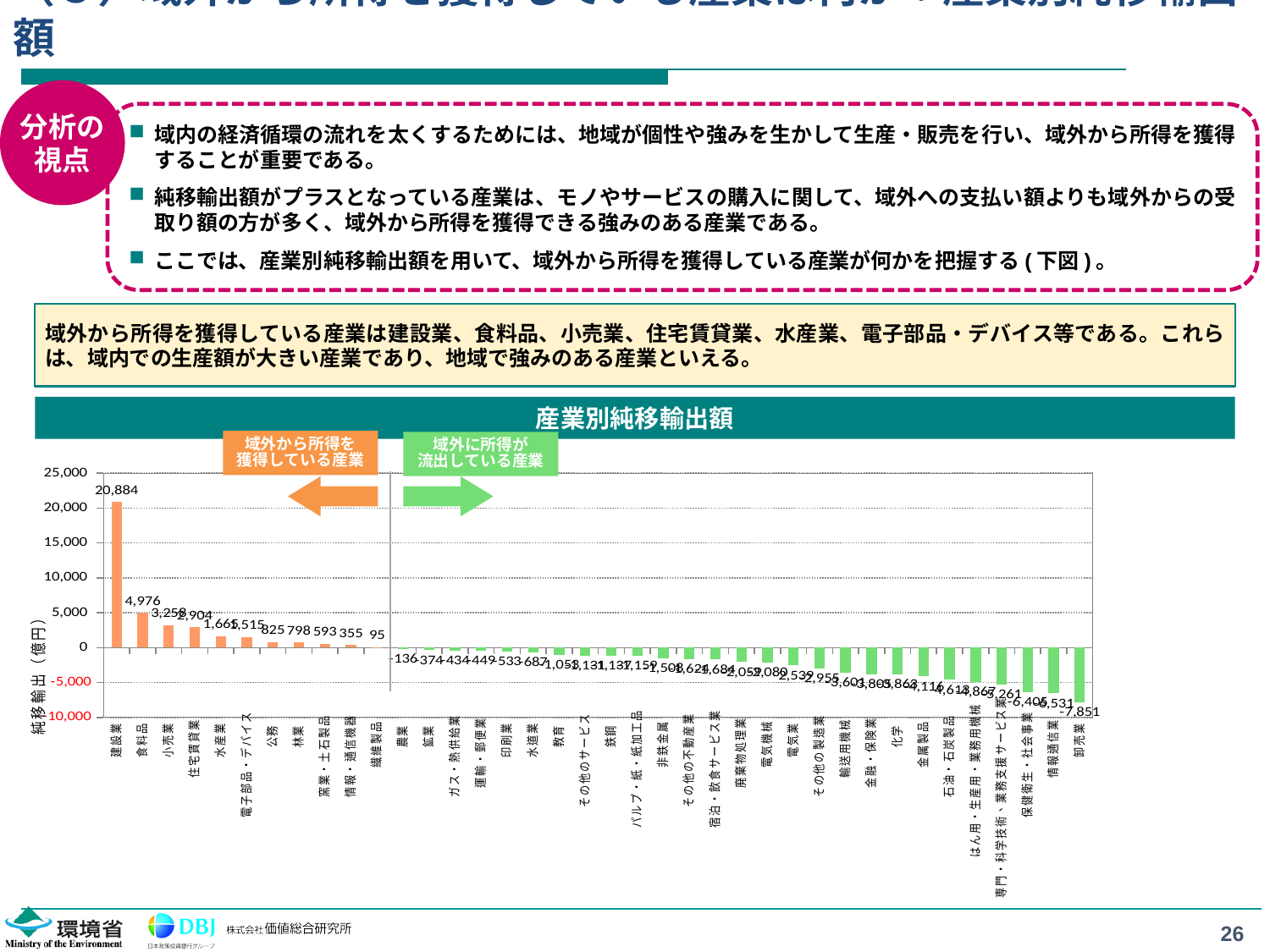

# （３）域外から所得を獲得している産業は何か：産業別純移輸出額
分析の
視点
域内の経済循環の流れを太くするためには、地域が個性や強みを生かして生産・販売を行い、域外から所得を獲得することが重要である。
純移輸出額がプラスとなっている産業は、モノやサービスの購入に関して、域外への支払い額よりも域外からの受取り額の方が多く、域外から所得を獲得できる強みのある産業である。
ここでは、産業別純移輸出額を用いて、域外から所得を獲得している産業が何かを把握する(下図)。
域外から所得を獲得している産業は建設業、食料品、小売業、住宅賃貸業、水産業、電子部品・デバイス等である。これらは、域内での生産額が大きい産業であり、地域で強みのある産業といえる。
産業別純移輸出額
域外から所得を
獲得している産業
域外に所得が
流出している産業

### Chart

| Category | 純移輸出>0 | 純移輸出<0 |
|---|---|---|
| 建設業 | 20884.270248328783 | 0.0 |
| 食料品 | 4975.643476386953 | 0.0 |
| 小売業 | 3258.2760804076647 | 0.0 |
| 住宅賃貸業 | 2904.1315859164365 | 0.0 |
| 水産業 | 1664.5787130842516 | 0.0 |
| 電子部品・デバイス | 1515.2235515151826 | 0.0 |
| 公務 | 825.015894013467 | 0.0 |
| 林業 | 798.2007727929362 | 0.0 |
| 窯業・土石製品 | 593.2244610265766 | 0.0 |
| 情報・通信機器 | 355.1717867332304 | 0.0 |
| 繊維製品 | 95.3261372268048 | 0.0 |
| 農業 | 0.0 | -135.81850338138065 |
| 鉱業 | 0.0 | -374.0508970586583 |
| ガス・熱供給業 | 0.0 | -433.6601705692774 |
| 運輸・郵便業 | 0.0 | -448.96413100643167 |
| 印刷業 | 0.0 | -532.5277796039846 |
| 水道業 | 0.0 | -687.2636904820667 |
| 教育 | 0.0 | -1053.210622703426 |
| その他のサービス | 0.0 | -1130.9622012757488 |
| 鉄鋼 | 0.0 | -1136.809293855694 |
| パルプ・紙・紙加工品 | 0.0 | -1159.449567321745 |
| 非鉄金属 | 0.0 | -1507.67481043811 |
| その他の不動産業 | 0.0 | -1624.4078094237482 |
| 宿泊・飲食サービス業 | 0.0 | -1684.0315885724535 |
| 廃棄物処理業 | 0.0 | -2058.684442979087 |
| 電気機械 | 0.0 | -2080.459832816642 |
| 電気業 | 0.0 | -2538.8161740197575 |
| その他の製造業 | 0.0 | -2954.9696203593494 |
| 輸送用機械 | 0.0 | -3600.675050025464 |
| 金融・保険業 | 0.0 | -3805.1022080816047 |
| 化学 | 0.0 | -3863.0935460168 |
| 金属製品 | 0.0 | -4116.309815215845 |
| 石油・石炭製品 | 0.0 | -4612.785481442471 |
| はん用・生産用・業務用機械 | 0.0 | -4866.9483152876 |
| 専門・科学技術、業務支援サービス業 | 0.0 | -5260.6661417228715 |
| 保健衛生・社会事業 | 0.0 | -6405.444222830123 |
| 情報通信業 | 0.0 | -6531.121126954435 |
| 卸売業 | 0.0 | -7851.338511963827 |

26